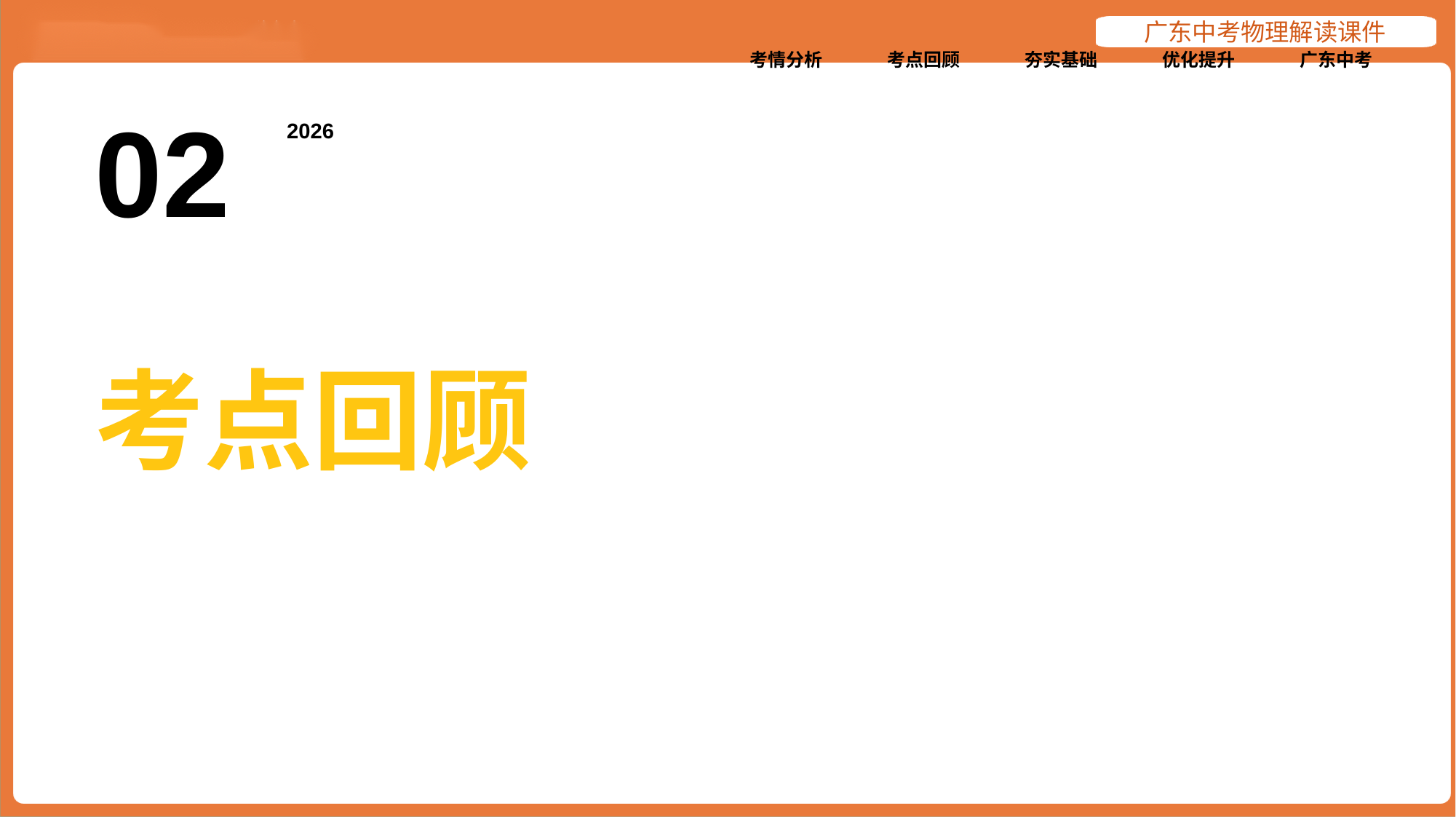

考情分析
考点回顾
夯实基础
优化提升
广东中考
02
2026
考点回顾